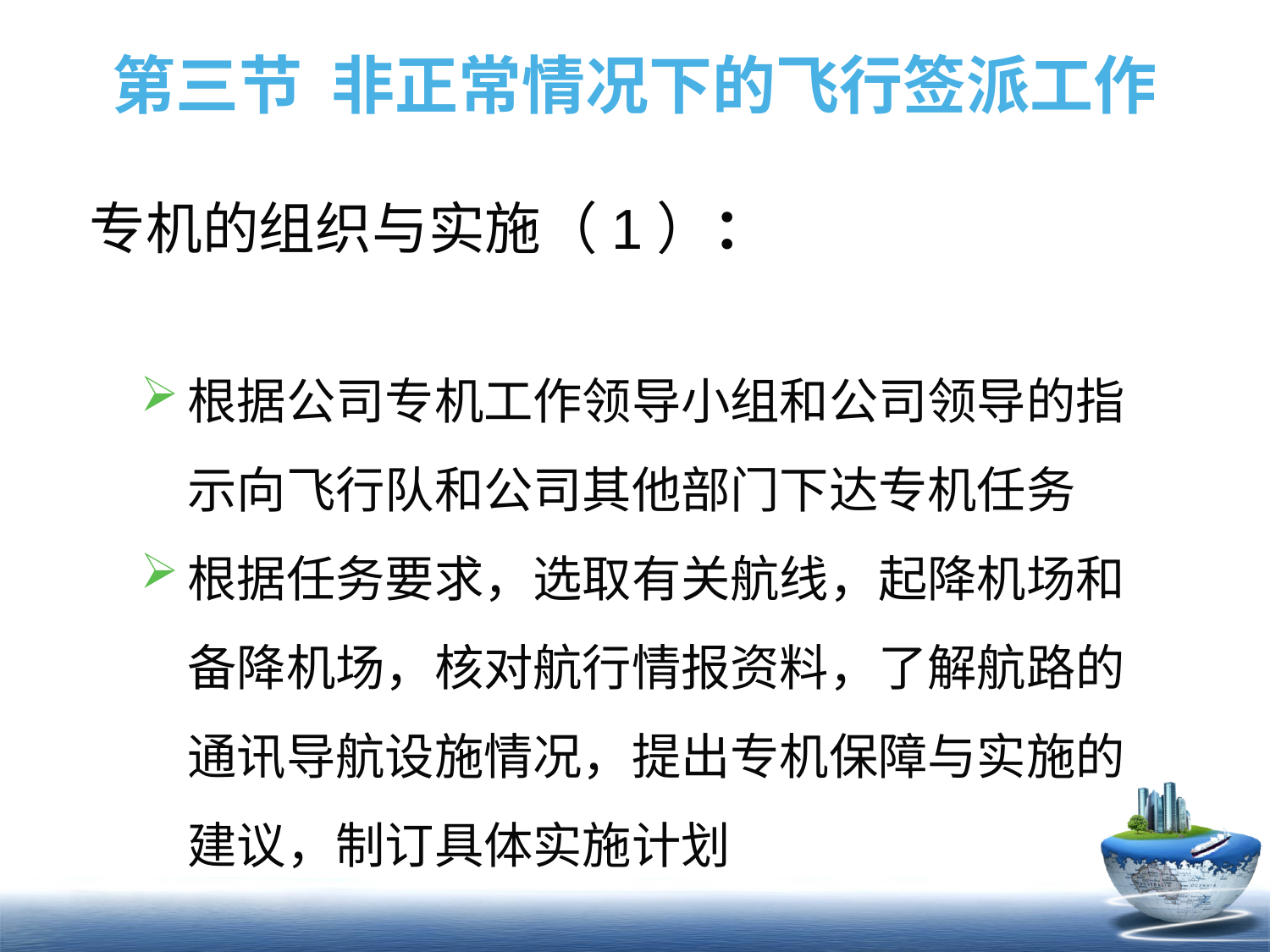

# 第三节  非正常情况下的飞行签派工作
专机的组织与实施（1）：
根据公司专机工作领导小组和公司领导的指示向飞行队和公司其他部门下达专机任务
根据任务要求，选取有关航线，起降机场和备降机场，核对航行情报资料，了解航路的通讯导航设施情况，提出专机保障与实施的建议，制订具体实施计划